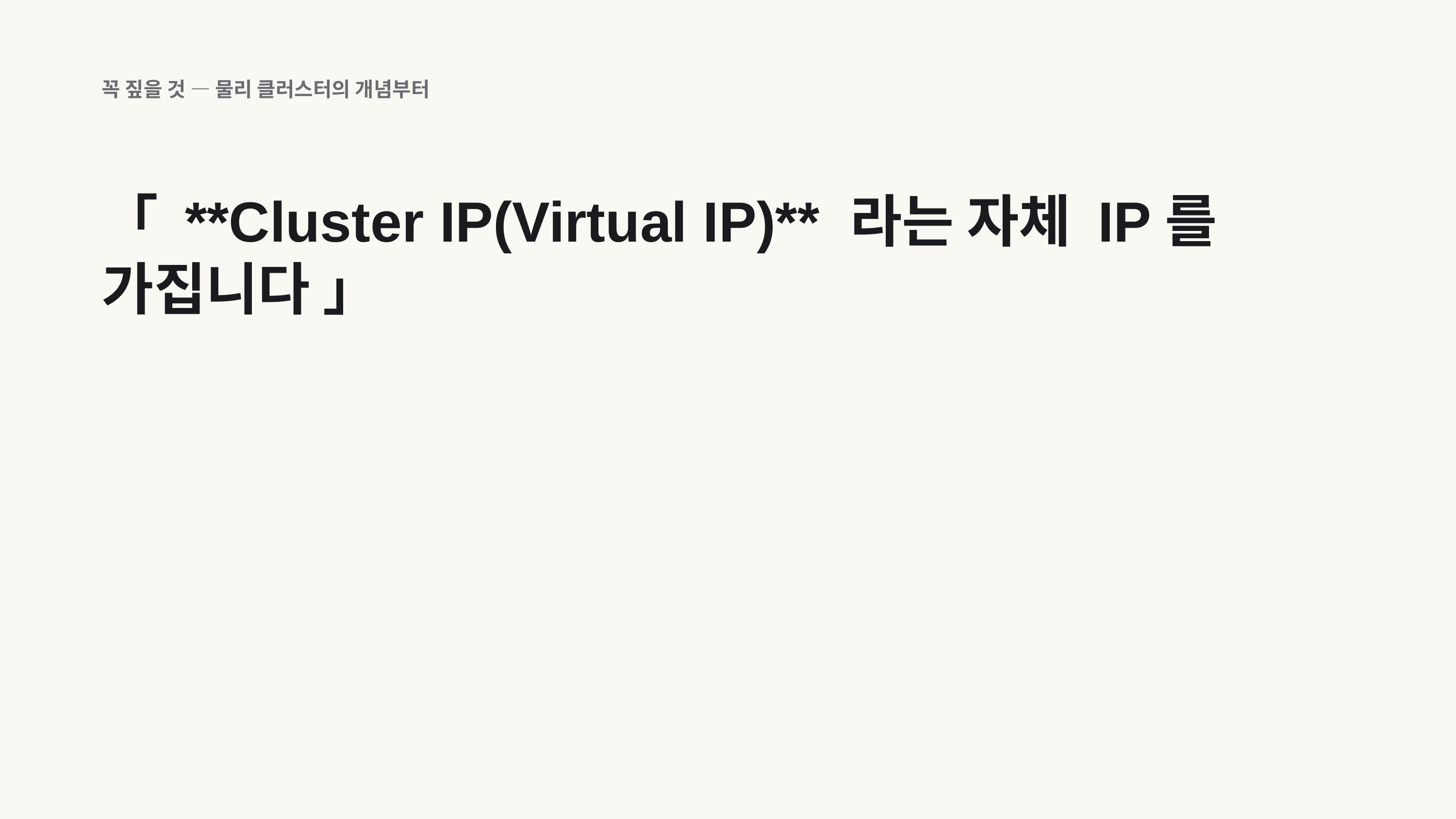

꼭 짚을 것 — 물리 클러스터의 개념부터
「 **Cluster IP(Virtual IP)** 라는 자체 IP를 가집니다 」